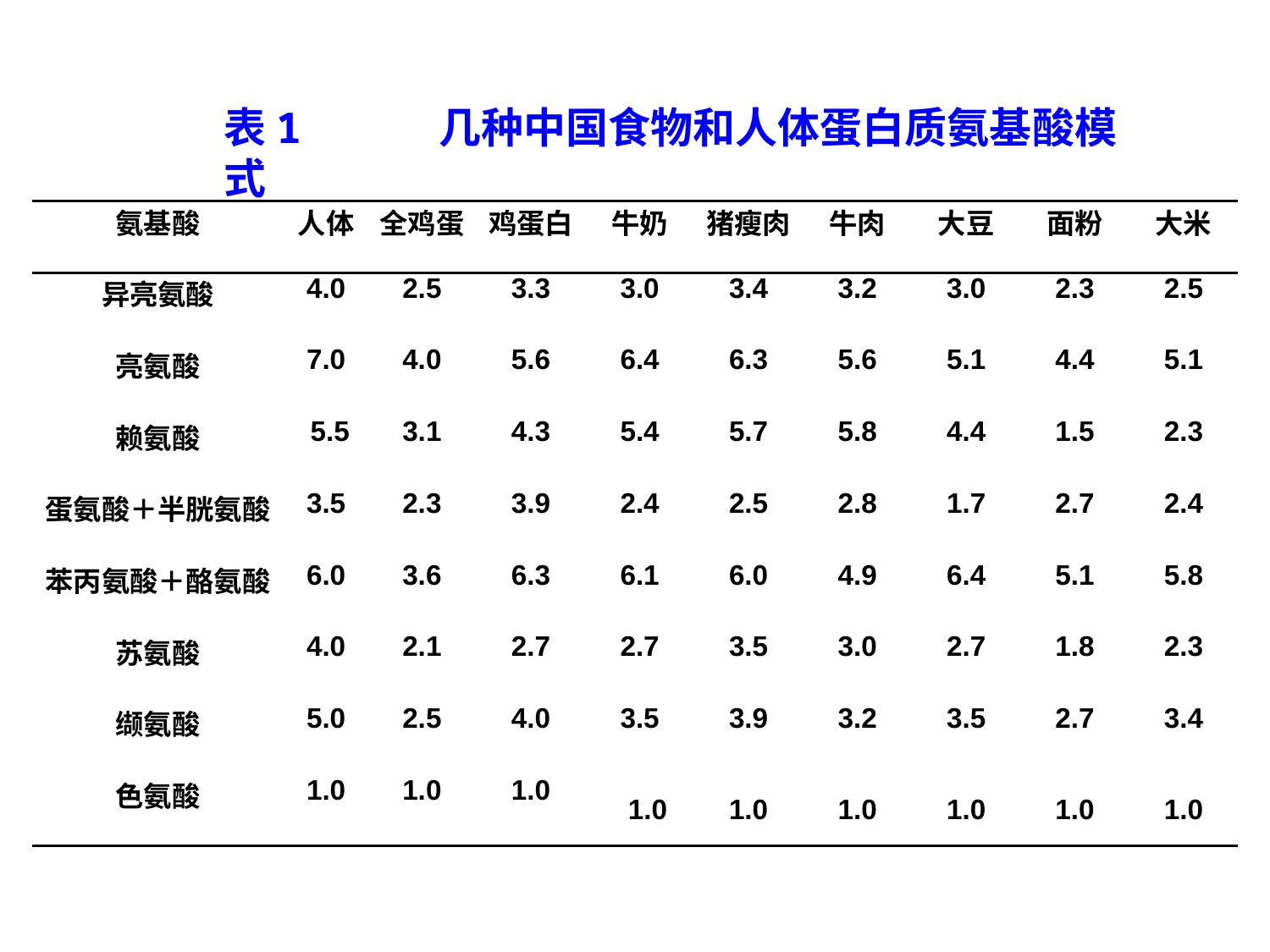

表1     几种中国食物和人体蛋白质氨基酸模式
| 氨基酸 | 人体 | 全鸡蛋 | 鸡蛋白 | 牛奶 | 猪瘦肉 | 牛肉 | 大豆 | 面粉 | 大米 |
| --- | --- | --- | --- | --- | --- | --- | --- | --- | --- |
| 异亮氨酸 | 4.0 | 2.5 | 3.3 | 3.0 | 3.4 | 3.2 | 3.0 | 2.3 | 2.5 |
| 亮氨酸 | 7.0 | 4.0 | 5.6 | 6.4 | 6.3 | 5.6 | 5.1 | 4.4 | 5.1 |
| 赖氨酸 | 5.5 | 3.1 | 4.3 | 5.4 | 5.7 | 5.8 | 4.4 | 1.5 | 2.3 |
| 蛋氨酸＋半胱氨酸 | 3.5 | 2.3 | 3.9 | 2.4 | 2.5 | 2.8 | 1.7 | 2.7 | 2.4 |
| 苯丙氨酸＋酪氨酸 | 6.0 | 3.6 | 6.3 | 6.1 | 6.0 | 4.9 | 6.4 | 5.1 | 5.8 |
| 苏氨酸 | 4.0 | 2.1 | 2.7 | 2.7 | 3.5 | 3.0 | 2.7 | 1.8 | 2.3 |
| 缬氨酸 | 5.0 | 2.5 | 4.0 | 3.5 | 3.9 | 3.2 | 3.5 | 2.7 | 3.4 |
| 色氨酸 | 1.0 | 1.0 | 1.0 | 1.0 | 1.0 | 1.0 | 1.0 | 1.0 | 1.0 |